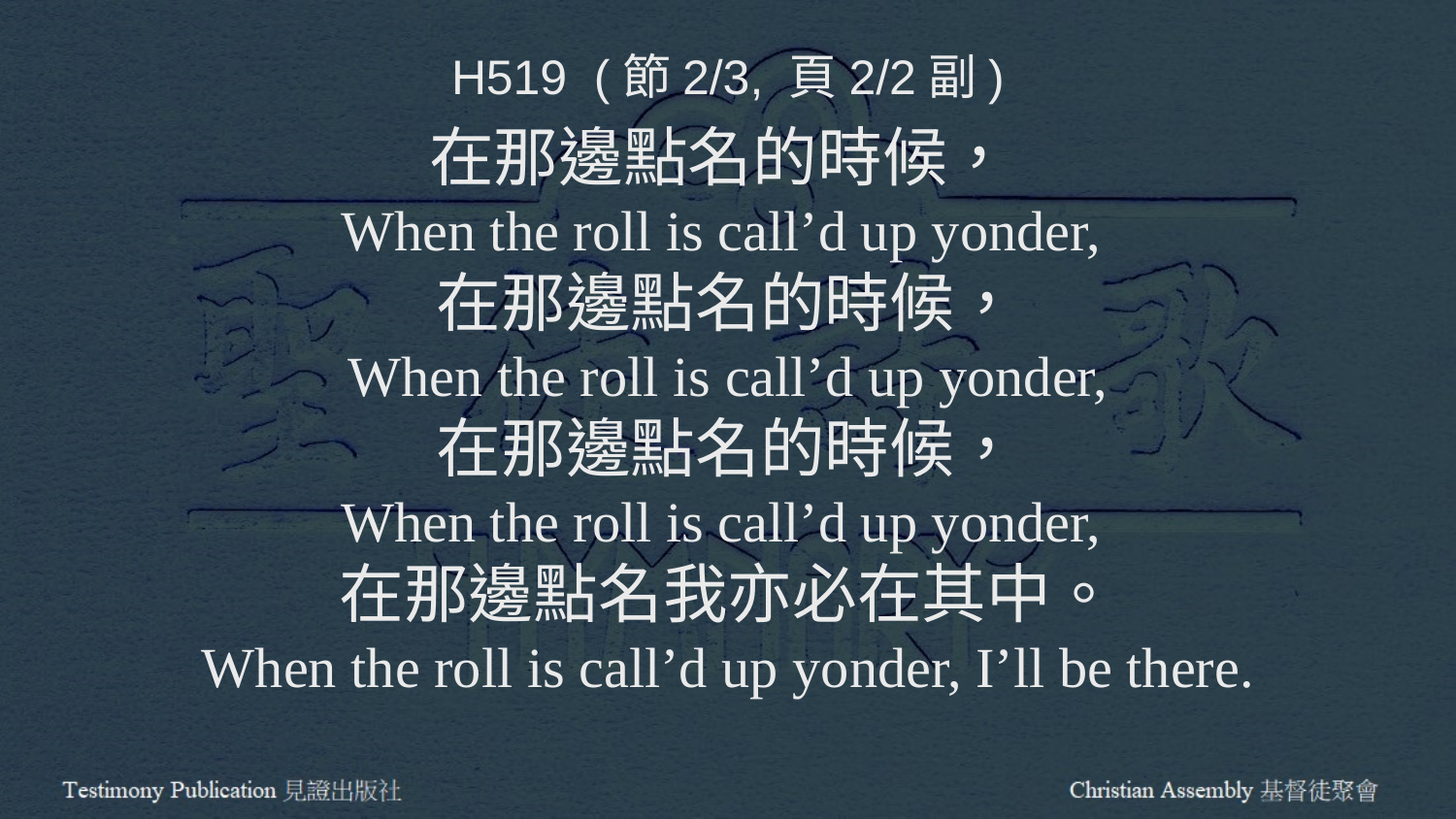

H519  (節2/3, 頁2/2副)
在那邊點名的時候，
When the roll is call’d up yonder,
在那邊點名的時候，
When the roll is call’d up yonder,
在那邊點名的時候，
When the roll is call’d up yonder,
在那邊點名我亦必在其中。
When the roll is call’d up yonder, I’ll be there.